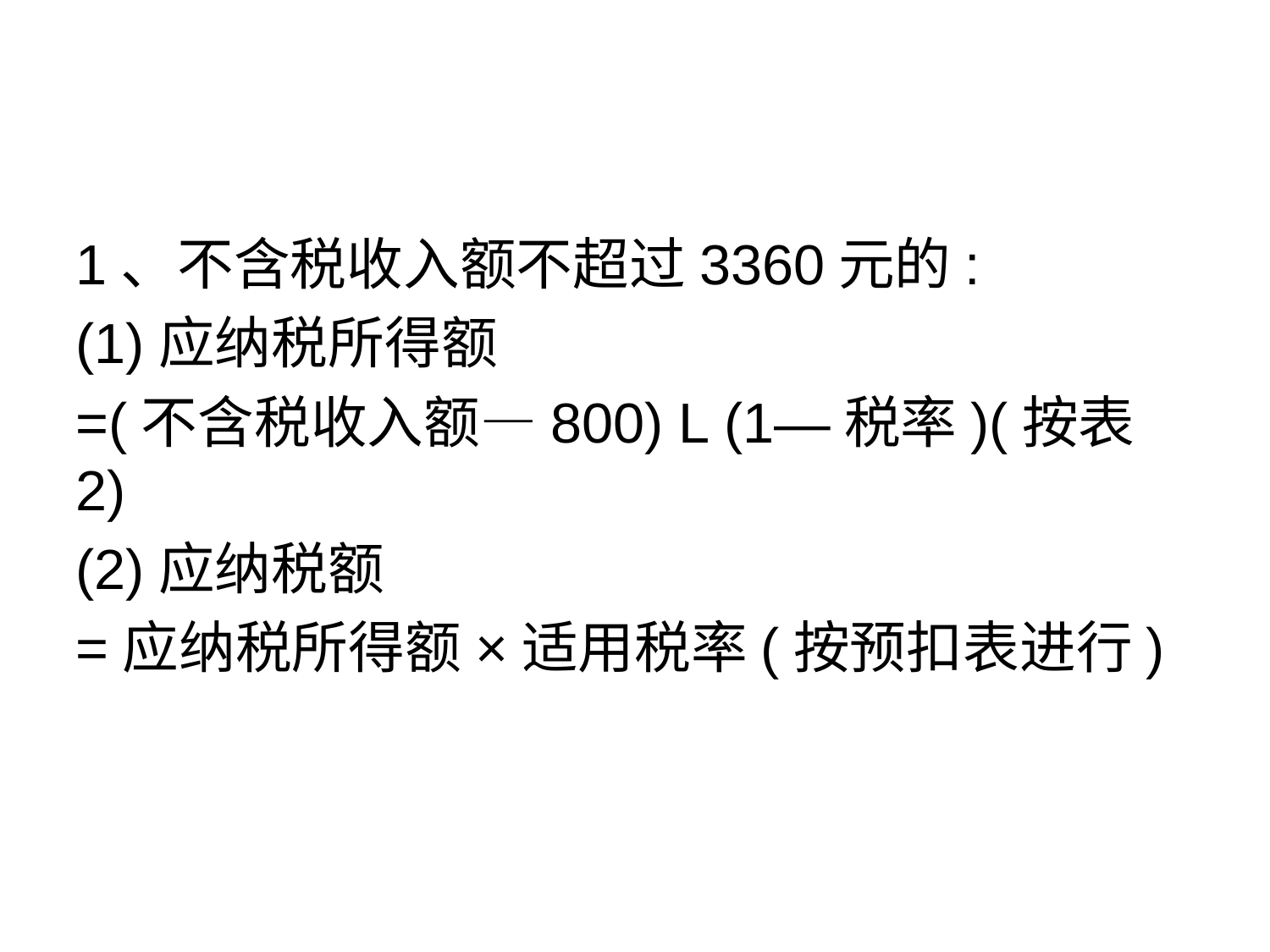

#
1、不含税收入额不超过3360元的:
(1)应纳税所得额
=(不含税收入额—800) L (1—税率)(按表2)
(2)应纳税额
=应纳税所得额×适用税率(按预扣表进行)